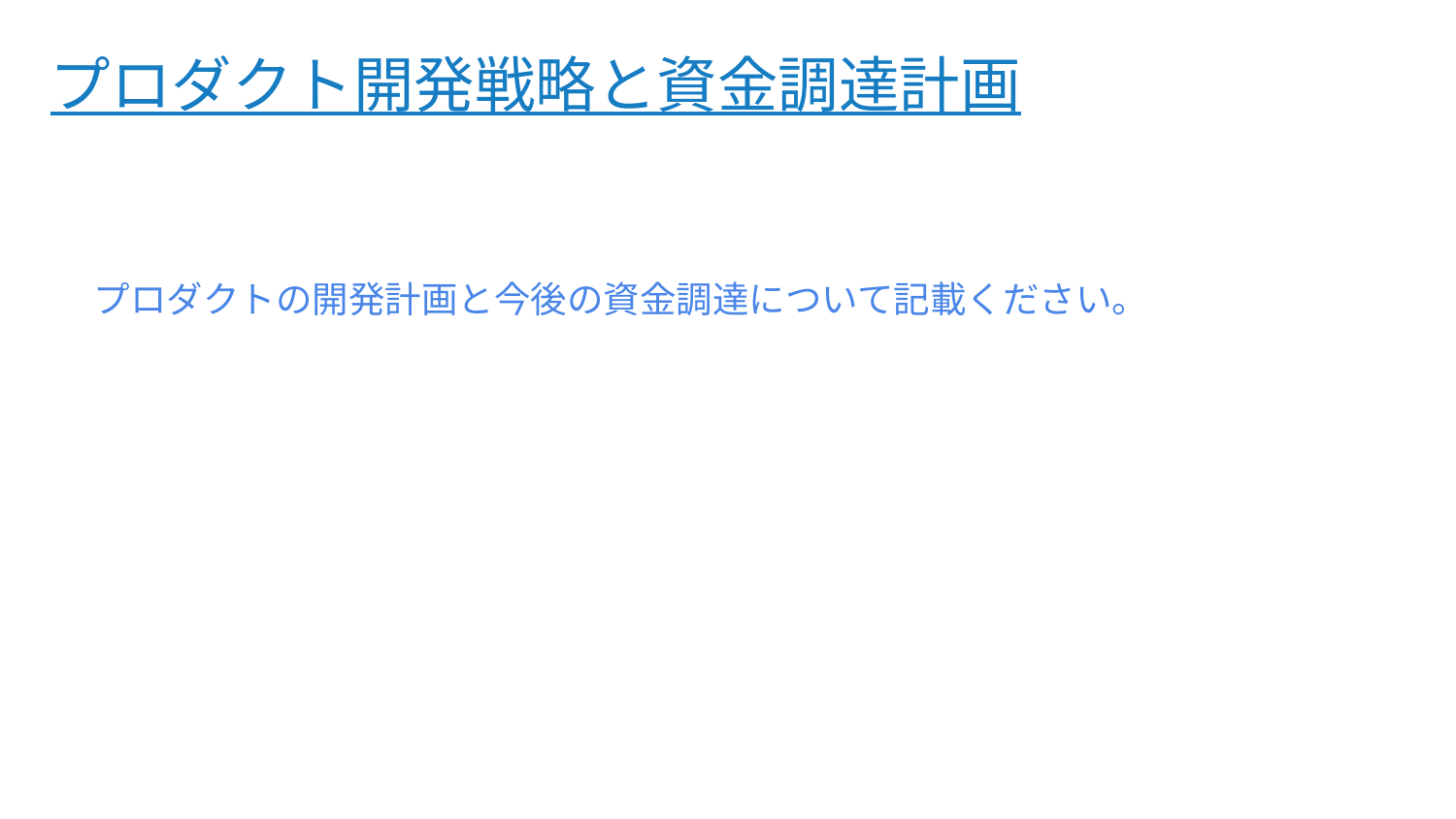

# プロダクト開発戦略と資金調達計画
プロダクトの開発計画と今後の資金調達について記載ください。